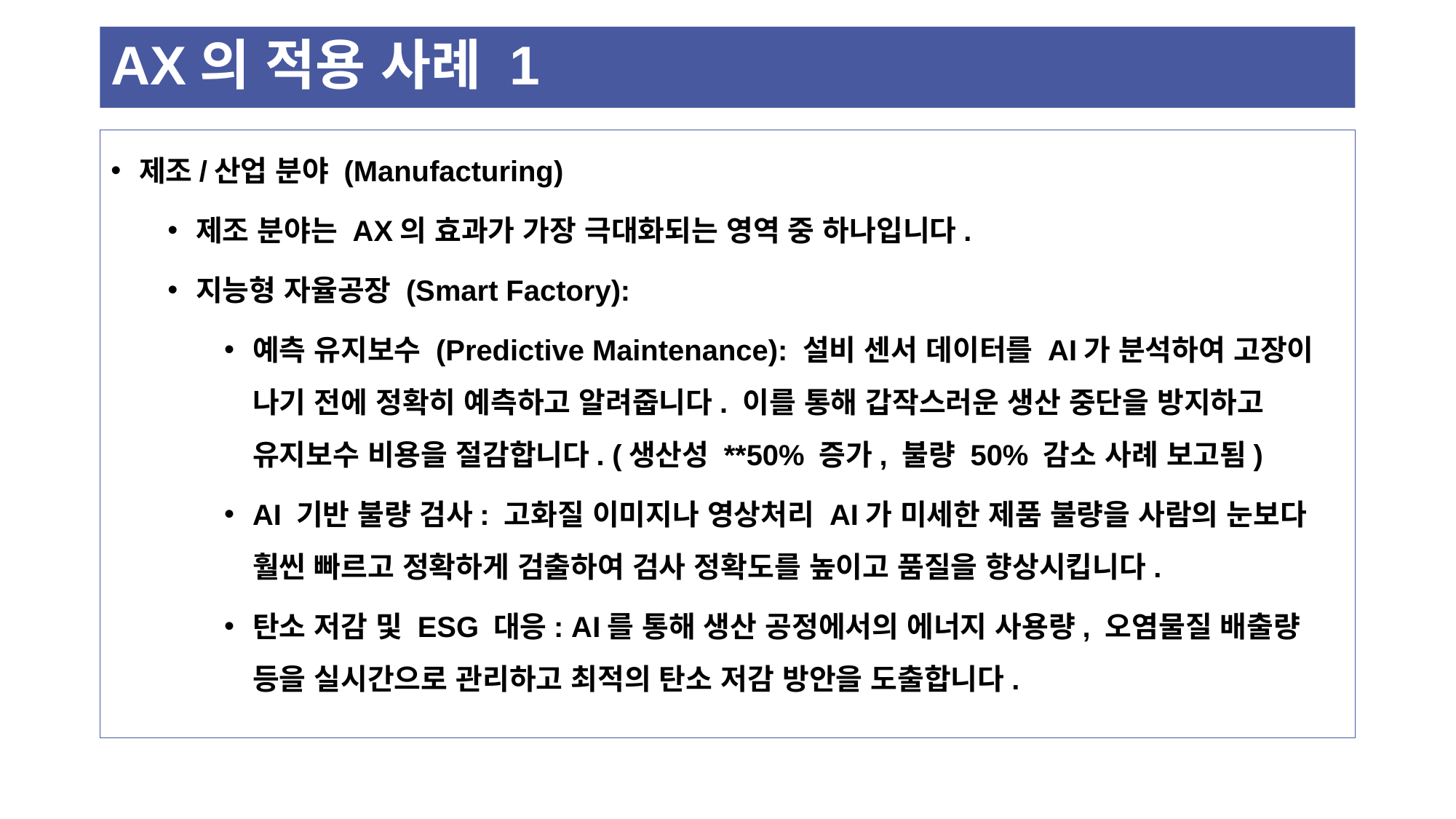

# AX의 적용 사례 1
제조/산업 분야 (Manufacturing)
제조 분야는 AX의 효과가 가장 극대화되는 영역 중 하나입니다.
지능형 자율공장 (Smart Factory):
예측 유지보수 (Predictive Maintenance): 설비 센서 데이터를 AI가 분석하여 고장이 나기 전에 정확히 예측하고 알려줍니다. 이를 통해 갑작스러운 생산 중단을 방지하고 유지보수 비용을 절감합니다. (생산성 **50% 증가, 불량 50% 감소 사례 보고됨)
AI 기반 불량 검사: 고화질 이미지나 영상처리 AI가 미세한 제품 불량을 사람의 눈보다 훨씬 빠르고 정확하게 검출하여 검사 정확도를 높이고 품질을 향상시킵니다.
탄소 저감 및 ESG 대응: AI를 통해 생산 공정에서의 에너지 사용량, 오염물질 배출량 등을 실시간으로 관리하고 최적의 탄소 저감 방안을 도출합니다.